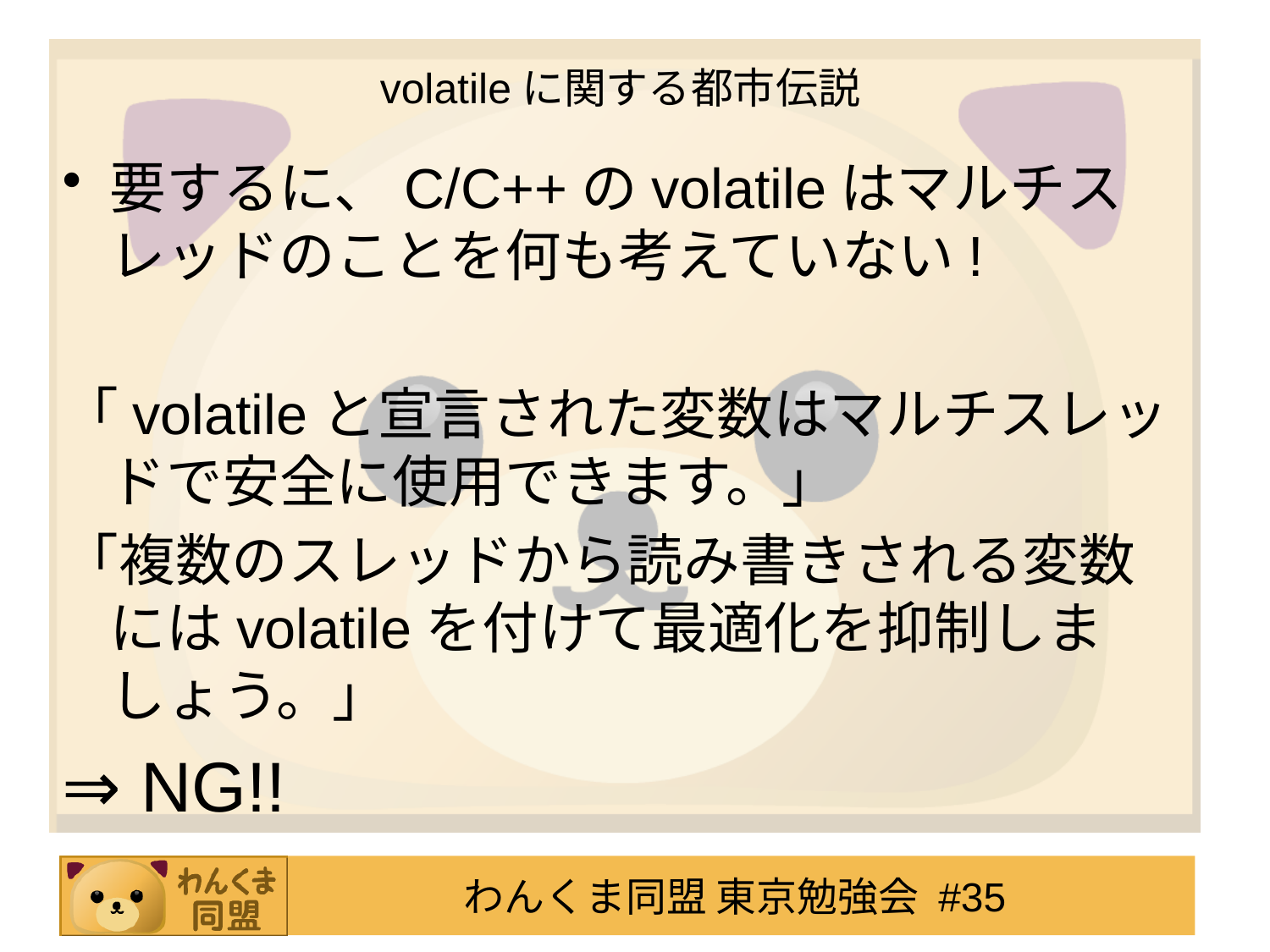

# volatileに関する都市伝説
要するに、C/C++のvolatileはマルチスレッドのことを何も考えていない!

「volatileと宣言された変数はマルチスレッドで安全に使用できます。」
「複数のスレッドから読み書きされる変数にはvolatileを付けて最適化を抑制しましょう。」
⇒ NG!!